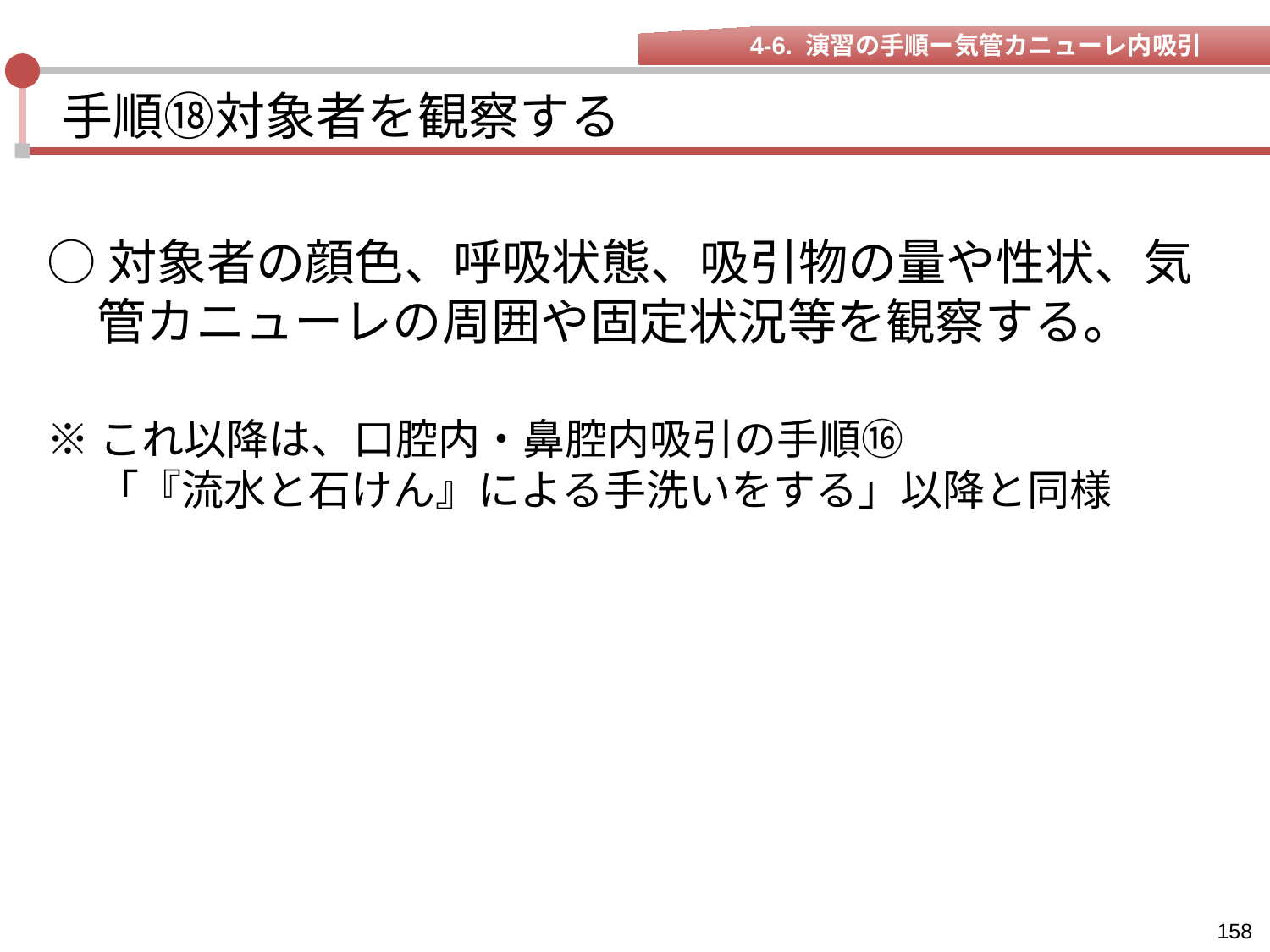

4-6. 演習の手順ー気管カニューレ内吸引
# 手順⑱対象者を観察する
○対象者の顔色、呼吸状態、吸引物の量や性状、気管カニューレの周囲や固定状況等を観察する。
※これ以降は、口腔内・鼻腔内吸引の手順⑯
「『流水と石けん』による手洗いをする」以降と同様
158